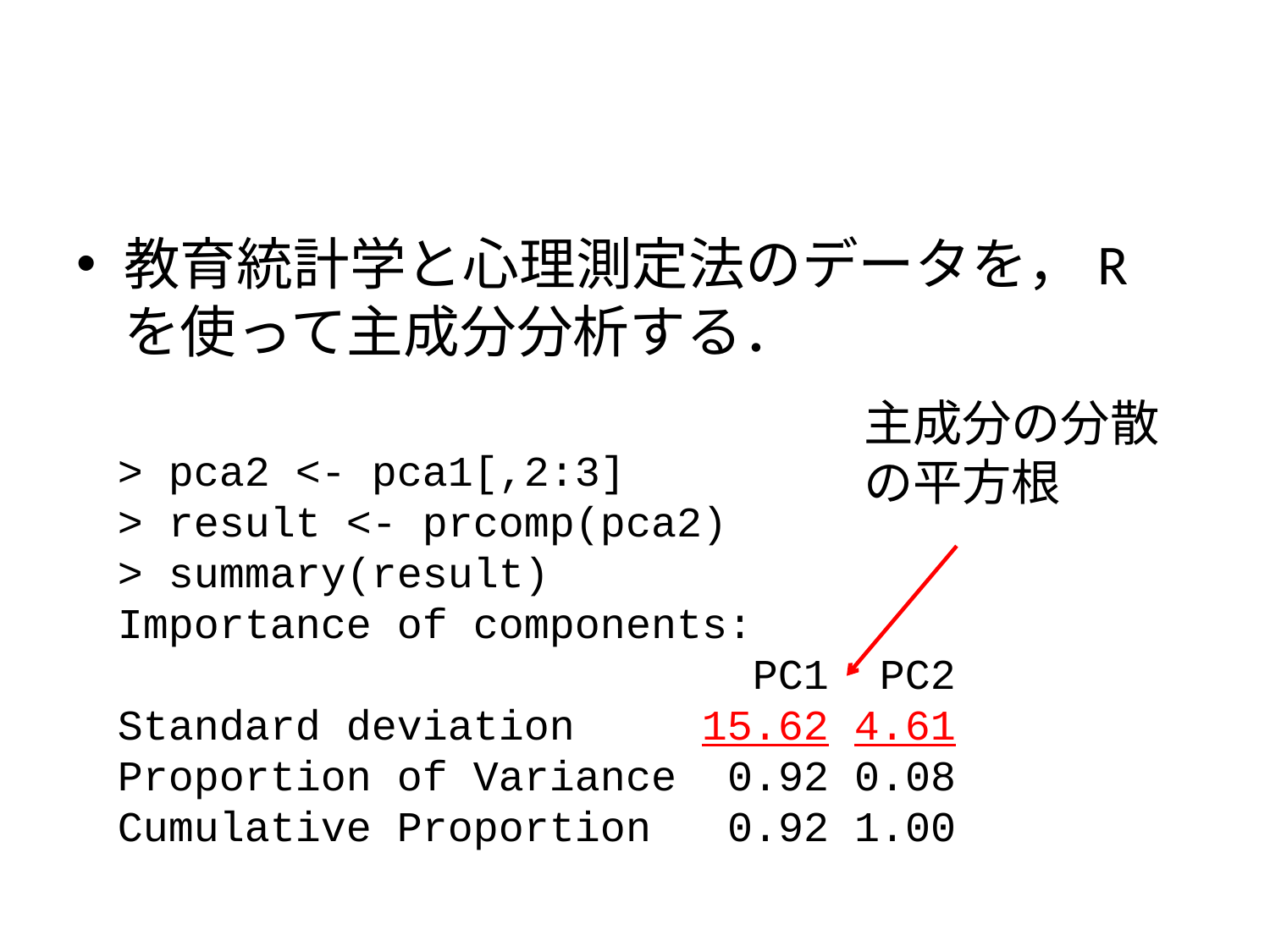

#
教育統計学と心理測定法のデータを，R を使って主成分分析する．
主成分の分散
の平方根
> pca2 <- pca1[,2:3]
> result <- prcomp(pca2)
> summary(result)
Importance of components:
                         PC1  PC2
Standard deviation     15.62 4.61
Proportion of Variance  0.92 0.08
Cumulative Proportion   0.92 1.00